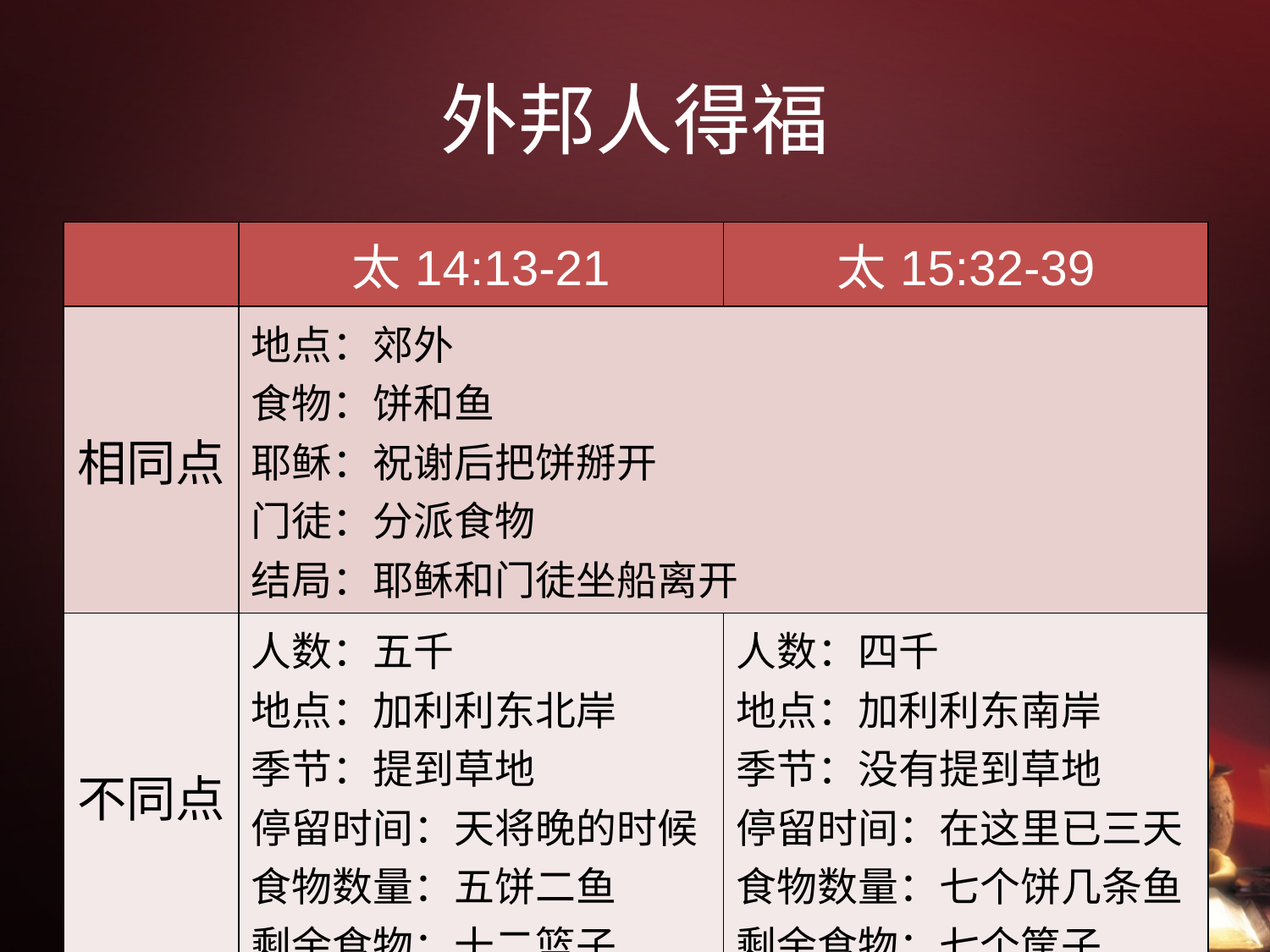

# 外邦人得福
|  | 太14:13-21 | 太15:32-39 |
| --- | --- | --- |
| 相同点 | 地点：郊外 食物：饼和鱼 耶稣：祝谢后把饼掰开 门徒：分派食物 结局：耶稣和门徒坐船离开 |  |
| 不同点 | 人数：五千 地点：加利利东北岸 季节：提到草地 停留时间：天将晚的时候 食物数量：五饼二鱼 剩余食物：十二篮子 | 人数：四千 地点：加利利东南岸 季节：没有提到草地 停留时间：在这里已三天 食物数量：七个饼几条鱼 剩余食物：七个筐子 |